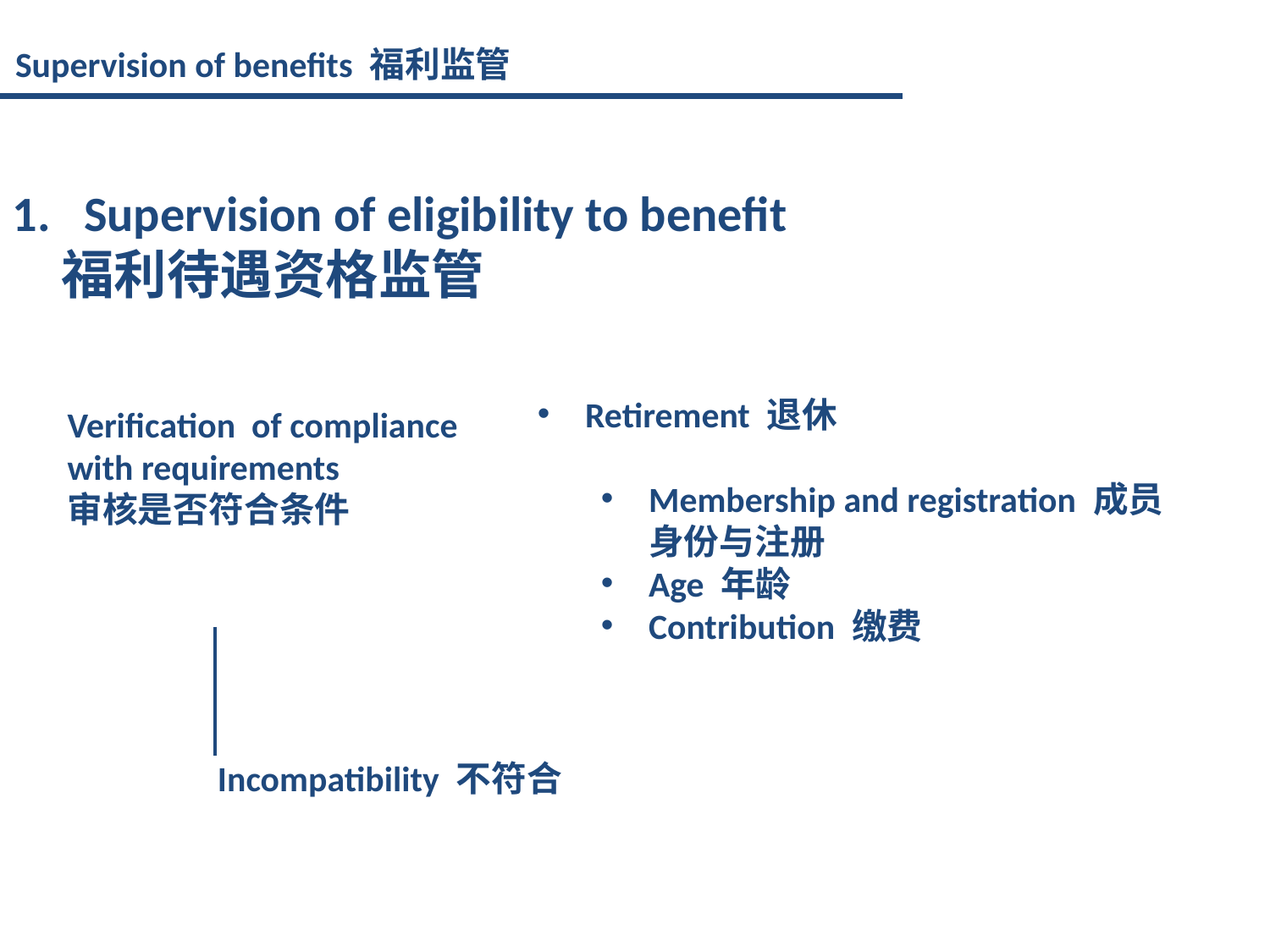

Supervision of benefits 福利监管
Supervision of eligibility to benefit
   福利待遇资格监管

Retirement 退休

Membership and registration 成员身份与注册
Age 年龄
Contribution 缴费
Verification  of compliance with requirements
审核是否符合条件
Incompatibility 不符合